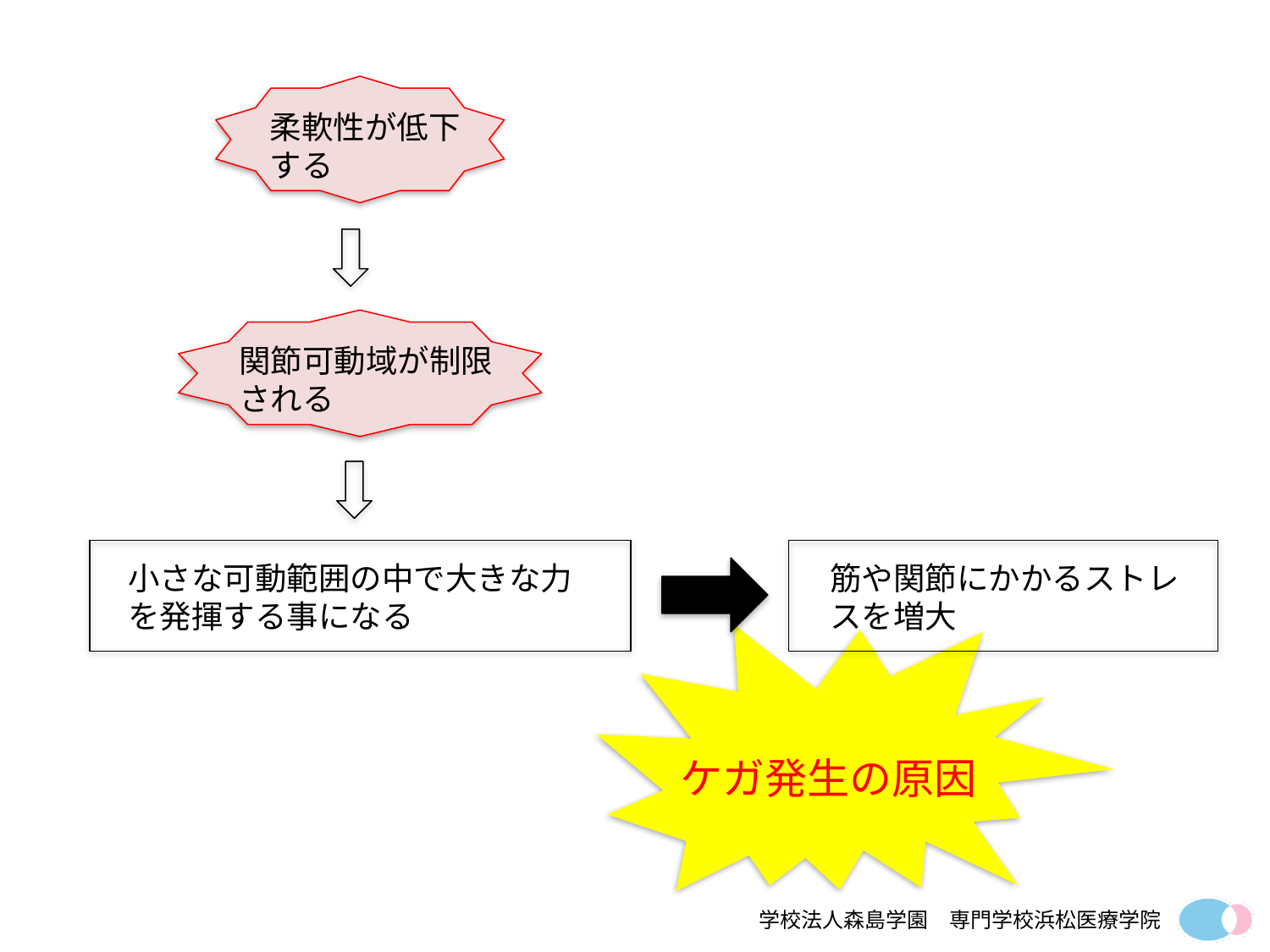

柔軟性が低下する

関節可動域が制限される

小さな可動範囲の中で大きな力を発揮する事になる

筋や関節にかかるストレスを増大

ケガ発生の原因